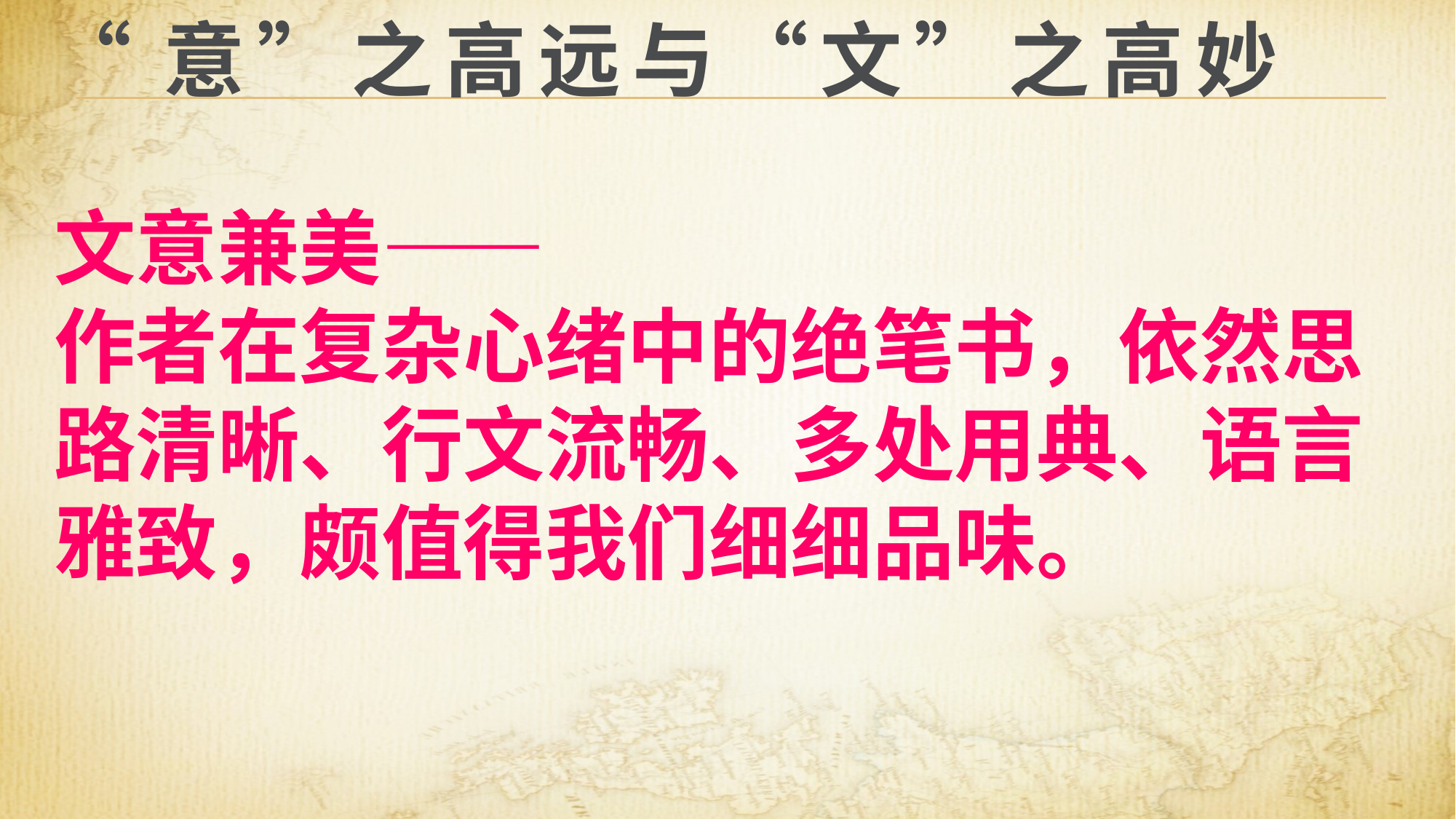

“意”之高远与“文”之高妙
文意兼美——
作者在复杂心绪中的绝笔书，依然思路清晰、行文流畅、多处用典、语言雅致，颇值得我们细细品味。